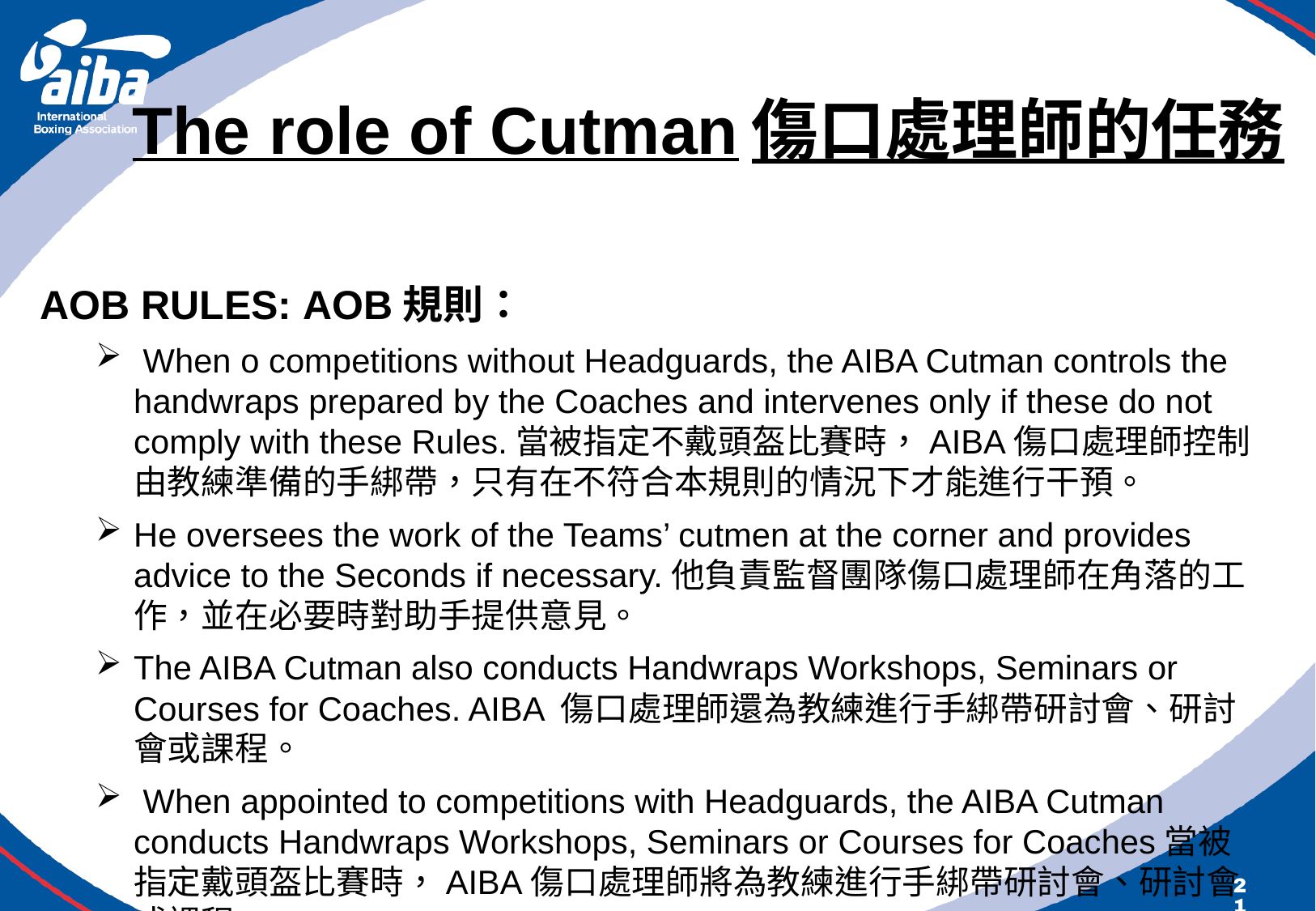

# The role of Cutman傷口處理師的任務
AOB RULES: AOB規則：
 When o competitions without Headguards, the AIBA Cutman controls the handwraps prepared by the Coaches and intervenes only if these do not comply with these Rules.當被指定不戴頭盔比賽時，AIBA傷口處理師控制由教練準備的手綁帶，只有在不符合本規則的情況下才能進行干預。
He oversees the work of the Teams’ cutmen at the corner and provides advice to the Seconds if necessary.他負責監督團隊傷口處理師在角落的工作，並在必要時對助手提供意見。
The AIBA Cutman also conducts Handwraps Workshops, Seminars or Courses for Coaches. AIBA 傷口處理師還為教練進行手綁帶研討會、研討會或課程。
 When appointed to competitions with Headguards, the AIBA Cutman conducts Handwraps Workshops, Seminars or Courses for Coaches當被指定戴頭盔比賽時，AIBA傷口處理師將為教練進行手綁帶研討會、研討會或課程。
216